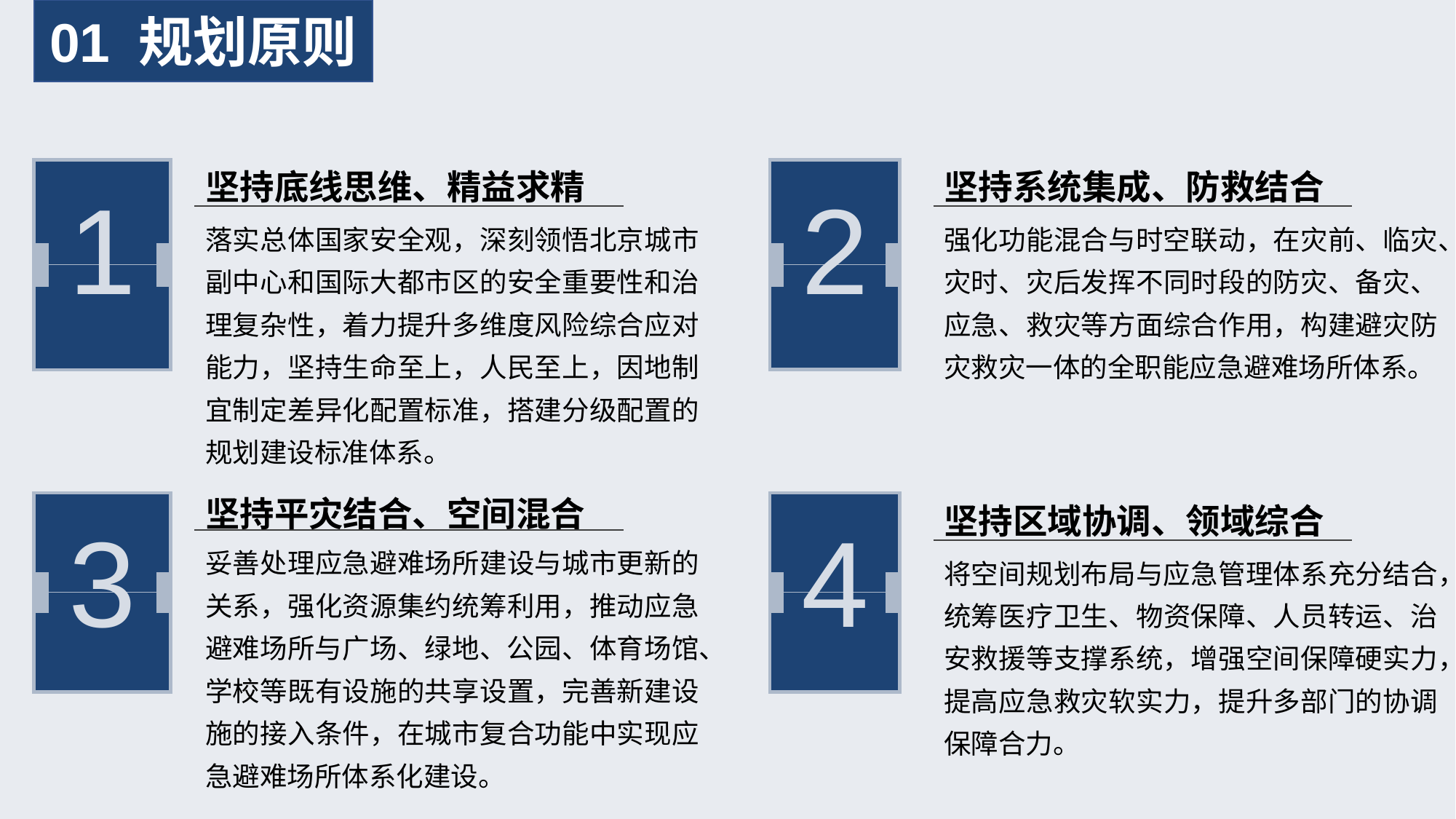

01 规划原则

1

2

坚持底线思维、精益求精
落实总体国家安全观，深刻领悟北京城市副中心和国际大都市区的安全重要性和治理复杂性，着力提升多维度风险综合应对能力，坚持生命至上，人民至上，因地制宜制定差异化配置标准，搭建分级配置的规划建设标准体系。
坚持系统集成、防救结合
强化功能混合与时空联动，在灾前、临灾、灾时、灾后发挥不同时段的防灾、备灾、应急、救灾等方面综合作用，构建避灾防灾救灾一体的全职能应急避难场所体系。
坚持平灾结合、空间混合
妥善处理应急避难场所建设与城市更新的关系，强化资源集约统筹利用，推动应急避难场所与广场、绿地、公园、体育场馆、学校等既有设施的共享设置，完善新建设施的接入条件，在城市复合功能中实现应急避难场所体系化建设。

3

4

坚持区域协调、领域综合
将空间规划布局与应急管理体系充分结合，统筹医疗卫生、物资保障、人员转运、治安救援等支撑系统，增强空间保障硬实力，提高应急救灾软实力，提升多部门的协调保障合力。